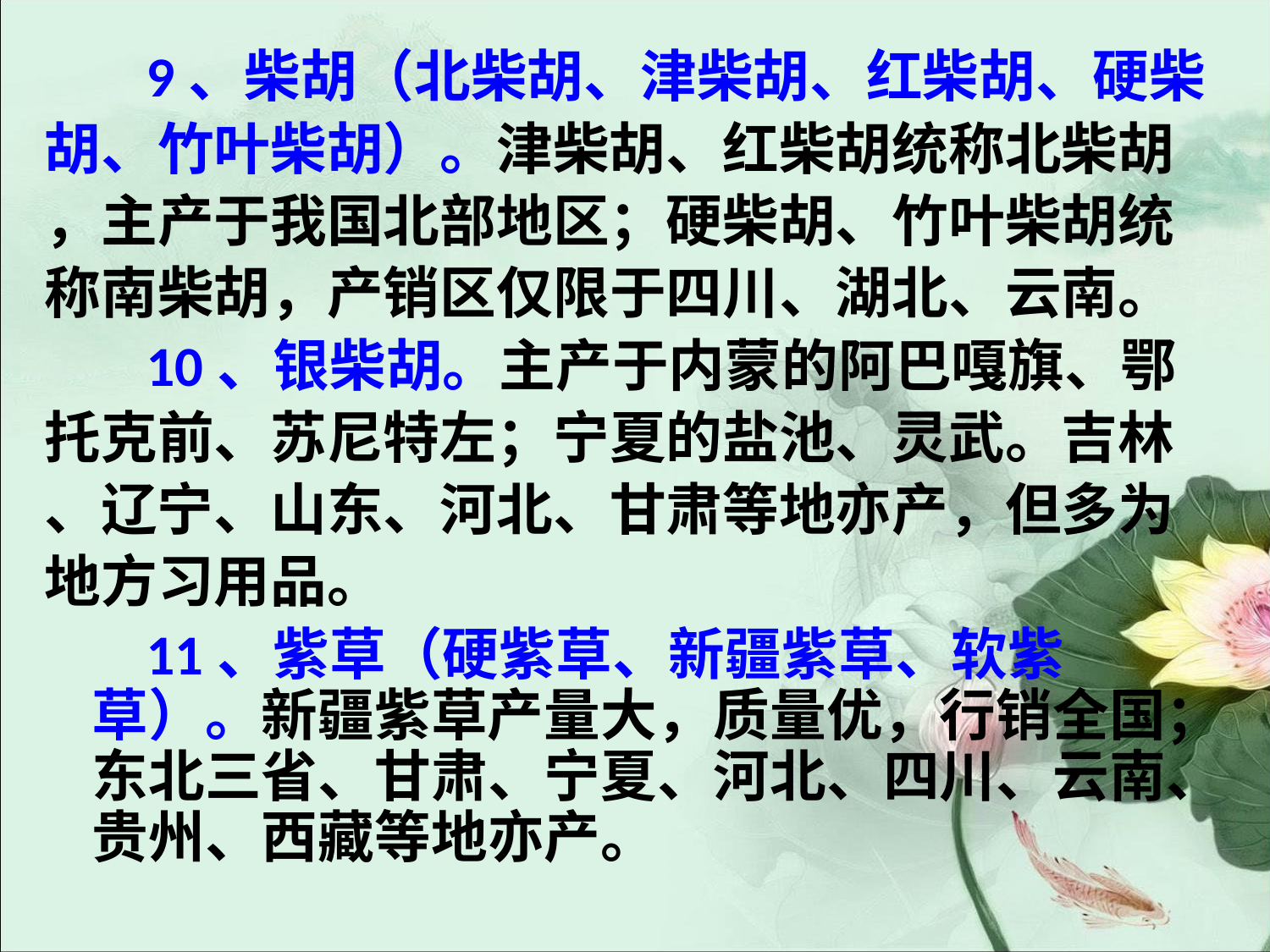

#
        9、柴胡（北柴胡、津柴胡、红柴胡、硬柴
胡、竹叶柴胡）。津柴胡、红柴胡统称北柴胡
，主产于我国北部地区；硬柴胡、竹叶柴胡统
称南柴胡，产销区仅限于四川、湖北、云南。
        10、银柴胡。主产于内蒙的阿巴嘎旗、鄂
托克前、苏尼特左；宁夏的盐池、灵武。吉林
、辽宁、山东、河北、甘肃等地亦产，但多为
地方习用品。
        11、紫草（硬紫草、新疆紫草、软紫草）。新疆紫草产量大，质量优，行销全国；东北三省、甘肃、宁夏、河北、四川、云南、贵州、西藏等地亦产。